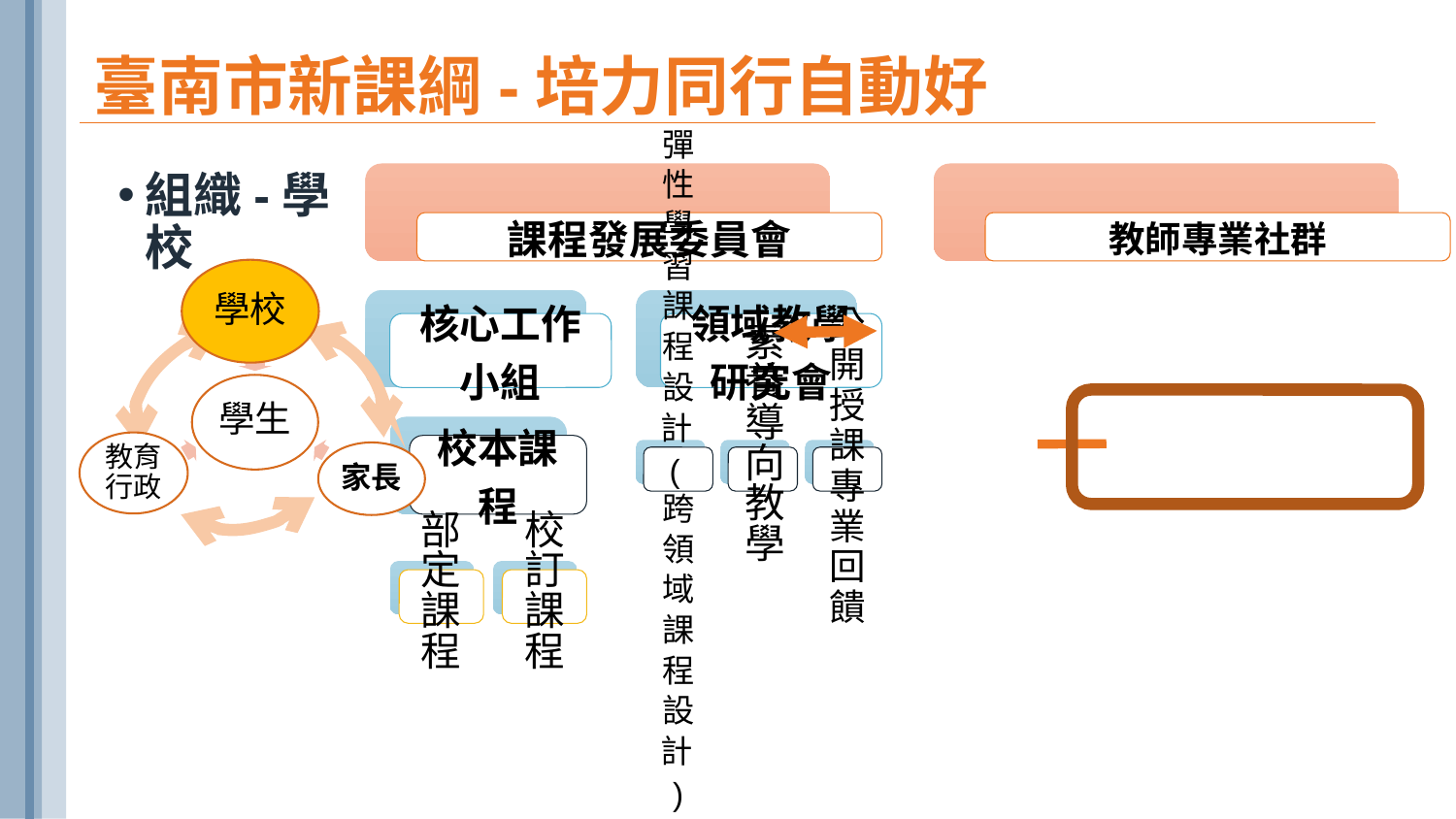

臺南市新課綱-培力同行自動好
課程發展委員會
教師專業社群
組織-學校
學校

學生
教育行政

家長